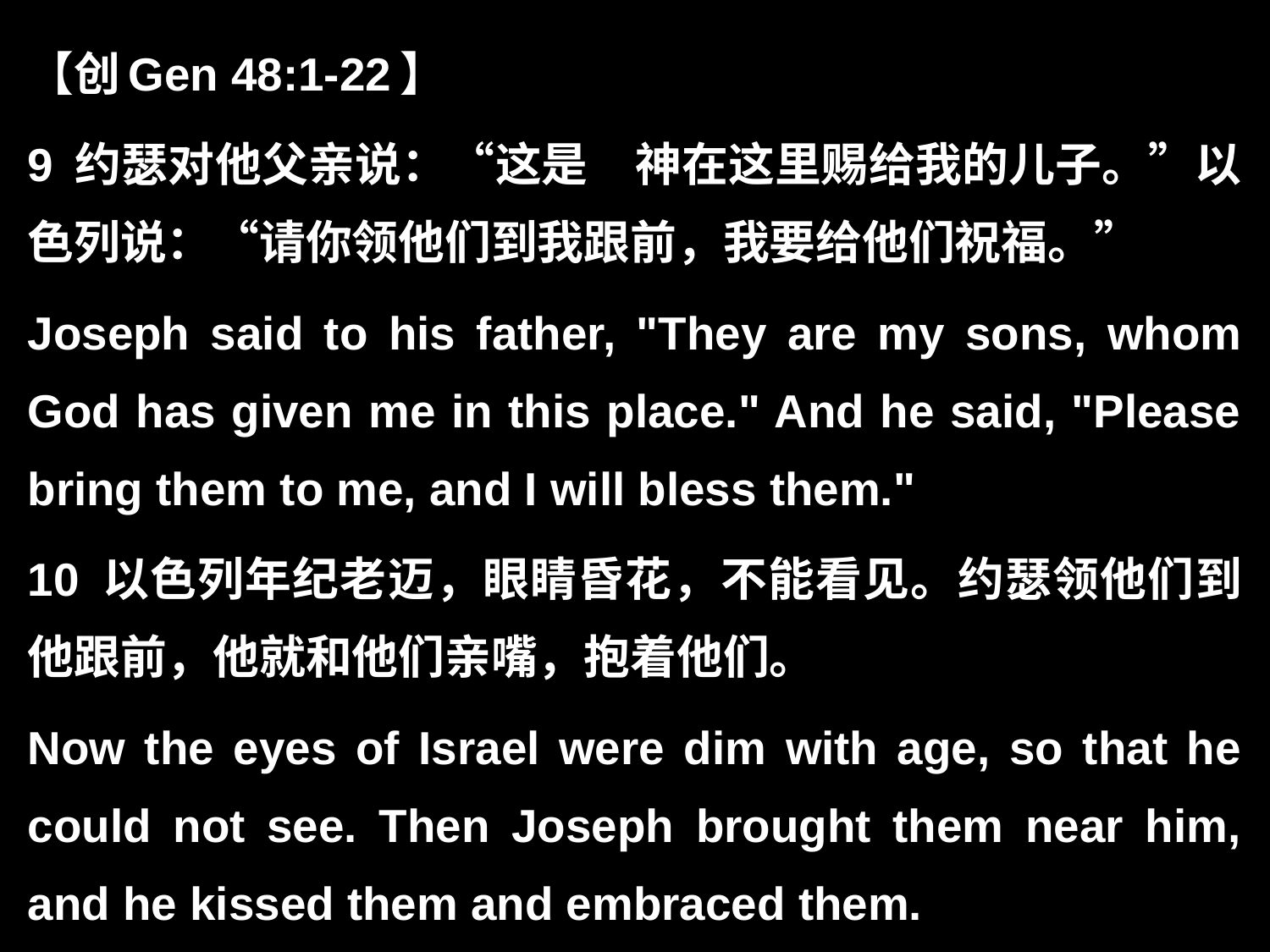

【创Gen 48:1-22】
9 约瑟对他父亲说：“这是　神在这里赐给我的儿子。”以色列说：“请你领他们到我跟前，我要给他们祝福。”
Joseph said to his father, "They are my sons, whom God has given me in this place." And he said, "Please bring them to me, and I will bless them."
10 以色列年纪老迈，眼睛昏花，不能看见。约瑟领他们到他跟前，他就和他们亲嘴，抱着他们。
Now the eyes of Israel were dim with age, so that he could not see. Then Joseph brought them near him, and he kissed them and embraced them.